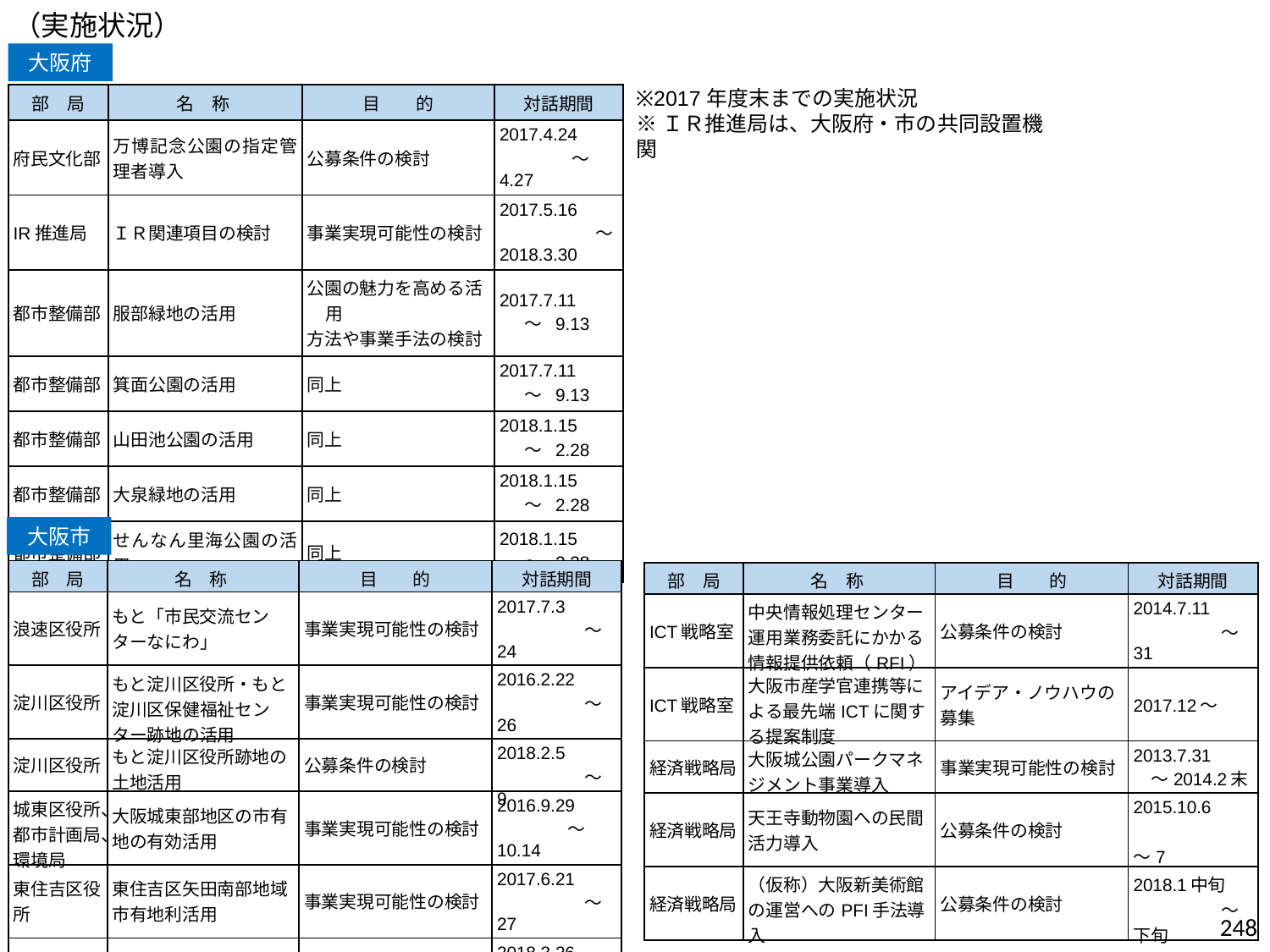

（実施状況）
大阪府
※2017年度末までの実施状況
※ＩＲ推進局は、大阪府・市の共同設置機関
| 部　局 | 名　称 | 目　　的 | 対話期間 |
| --- | --- | --- | --- |
| 府民文化部 | 万博記念公園の指定管理者導入 | 公募条件の検討 | 2017.4.24 　　　～　4.27 |
| IR推進局 | ＩＲ関連項目の検討 | 事業実現可能性の検討 | 2017.5.16 ～2018.3.30 |
| 都市整備部 | 服部緑地の活用 | 公園の魅力を高める活用 方法や事業手法の検討 | 2017.7.11 ～ 9.13 |
| 都市整備部 | 箕面公園の活用 | 同上 | 2017.7.11 ～ 9.13 |
| 都市整備部 | 山田池公園の活用 | 同上 | 2018.1.15 ～ 2.28 |
| 都市整備部 | 大泉緑地の活用 | 同上 | 2018.1.15 ～ 2.28 |
| 都市整備部 | せんなん里海公園の活用 | 同上 | 2018.1.15 ～ 2.28 |
大阪市
| 部　局 | 名　称 | 目　　的 | 対話期間 |
| --- | --- | --- | --- |
| 浪速区役所 | もと「市民交流センターなにわ」 | 事業実現可能性の検討 | 2017.7.3 　　　　　～24 |
| 淀川区役所 | もと淀川区役所・もと淀川区保健福祉センター跡地の活用 | 事業実現可能性の検討 | 2016.2.22 　　　　　～26 |
| 淀川区役所 | もと淀川区役所跡地の土地活用 | 公募条件の検討 | 2018.2.5 　　　　　～9 |
| 城東区役所、 都市計画局、環境局 | 大阪城東部地区の市有地の有効活用 | 事業実現可能性の検討 | 2016.9.29 　　　　～10.14 |
| 東住吉区役所 | 東住吉区矢田南部地域市有地利活用 | 事業実現可能性の検討 | 2017.6.21 　　　　　～27 |
| 平野区役所 | 長原駅前用地活用 | 事業実現可能性の検討 | 2018.3.26 　　　　　～30 |
| 部　局 | 名　称 | 目　　的 | 対話期間 |
| --- | --- | --- | --- |
| ICT戦略室 | 中央情報処理センター運用業務委託にかかる情報提供依頼（RFI） | 公募条件の検討 | 2014.7.11 　　　　　～31 |
| ICT戦略室 | 大阪市産学官連携等による最先端ICTに関する提案制度 | アイデア・ノウハウの募集 | 2017.12～ |
| 経済戦略局 | 大阪城公園パークマネジメント事業導入 | 事業実現可能性の検討 | 2013.7.31 　～2014.2末 |
| 経済戦略局 | 天王寺動物園への民間活力導入 | 公募条件の検討 | 2015.10.6 　　　　　　～7 |
| 経済戦略局 | （仮称）大阪新美術館の運営へのPFI手法導入 | 公募条件の検討 | 2018.1中旬 　　　　　～下旬 |
248